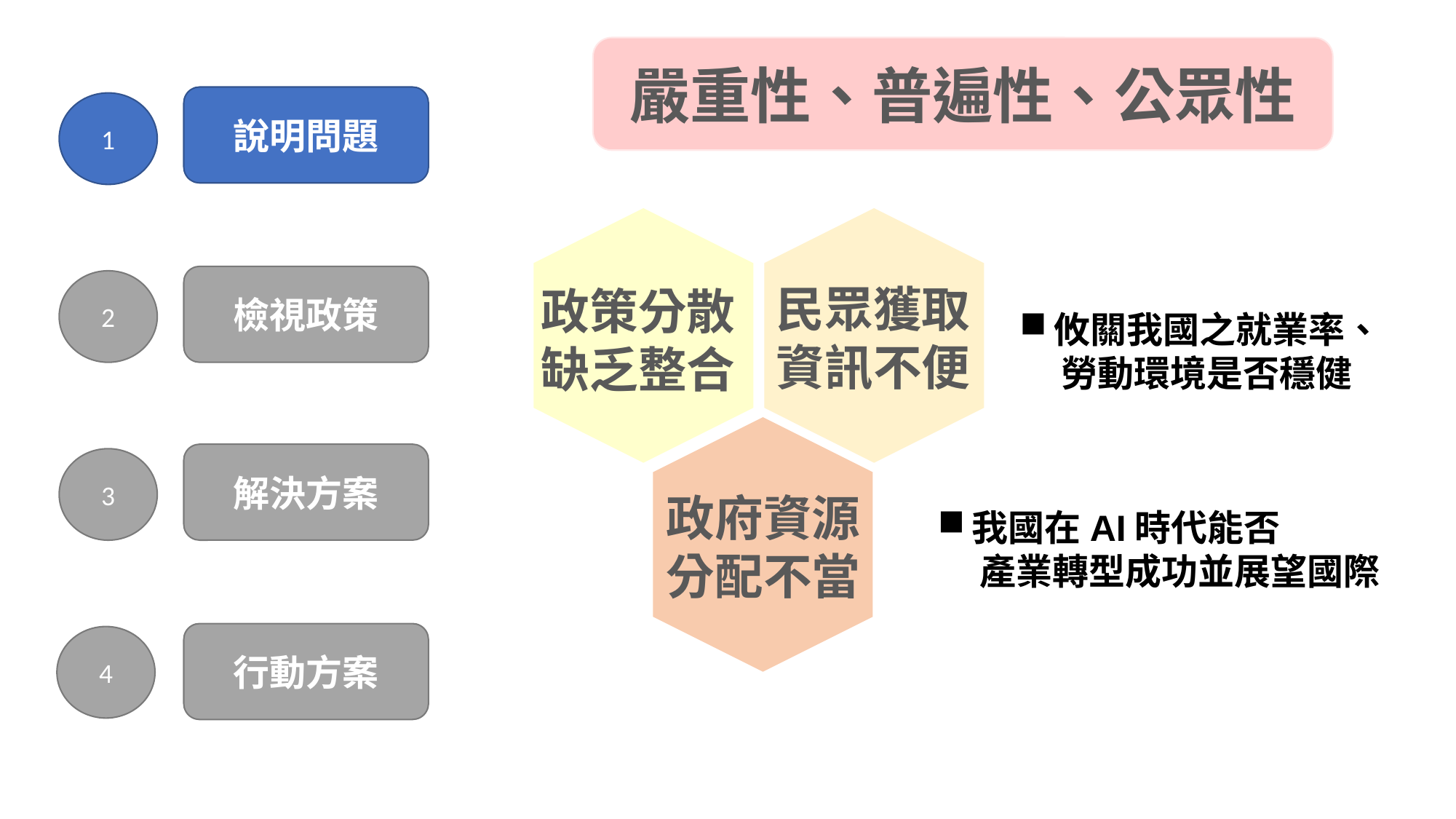

嚴重性、普遍性、公眾性

說明問題

1

檢視政策

2

解決方案

3

行動方案

4
民眾獲取
資訊不便
政策分散
缺乏整合
政府資源
分配不當

攸關我國之就業率、
    勞動環境是否穩健
我國在AI時代能否
    產業轉型成功並展望國際